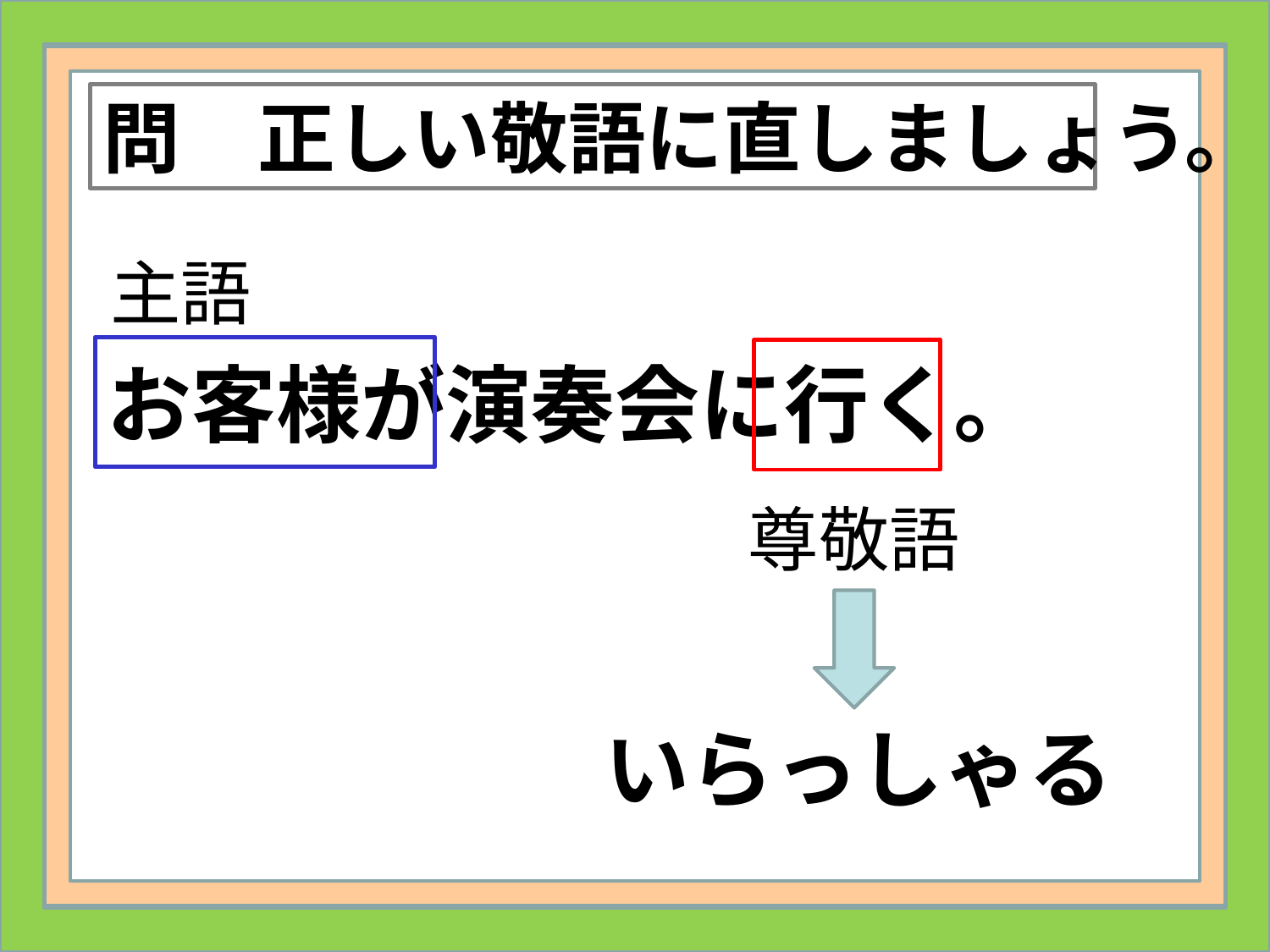

問　正しい敬語に直しましょう。
主語
お客様が演奏会に行く。

尊敬語

いらっしゃる